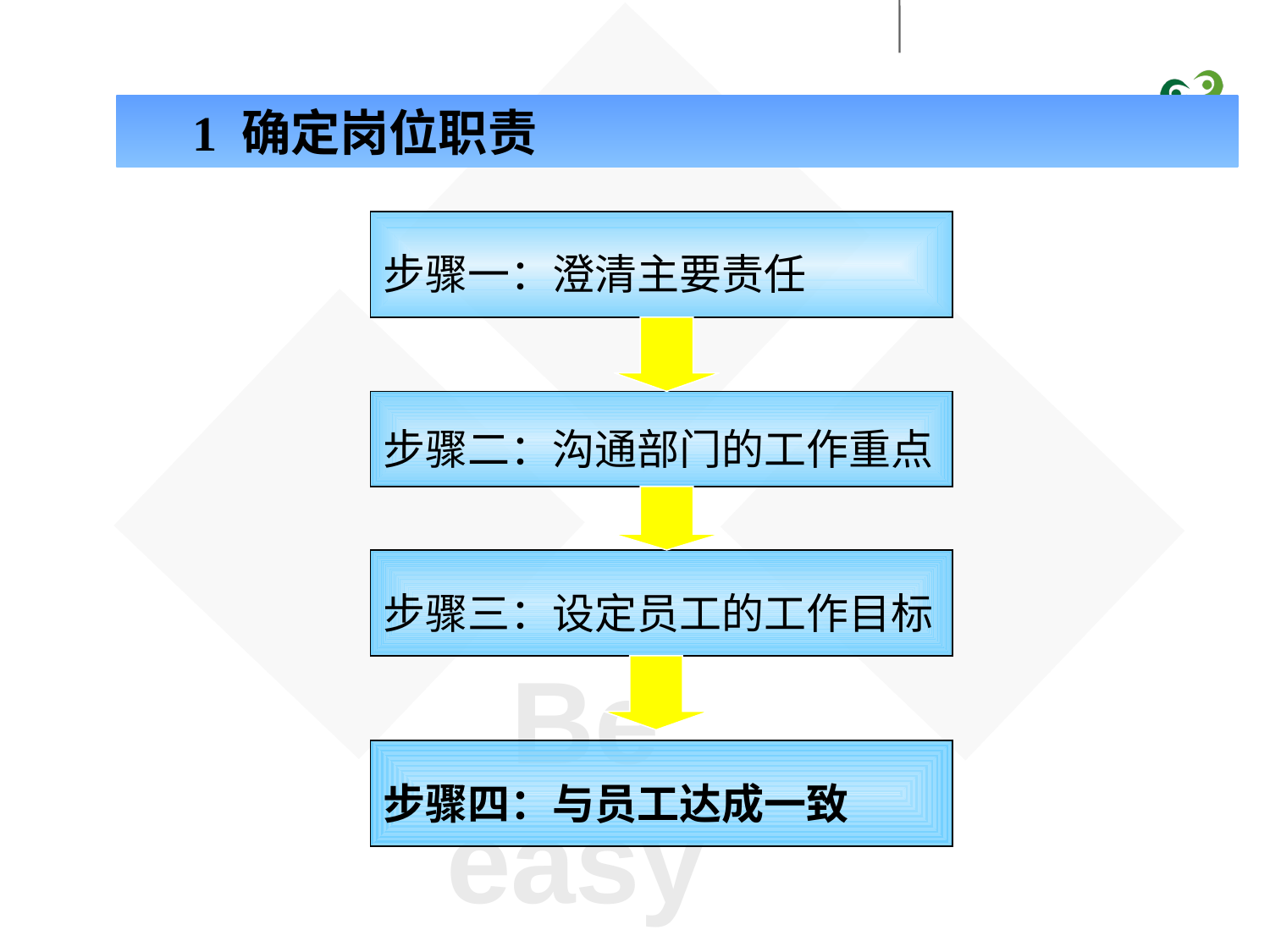

1 确定岗位职责
步骤一：澄清主要责任

步骤二：沟通部门的工作重点

步骤三：设定员工的工作目标

步骤四：与员工达成一致